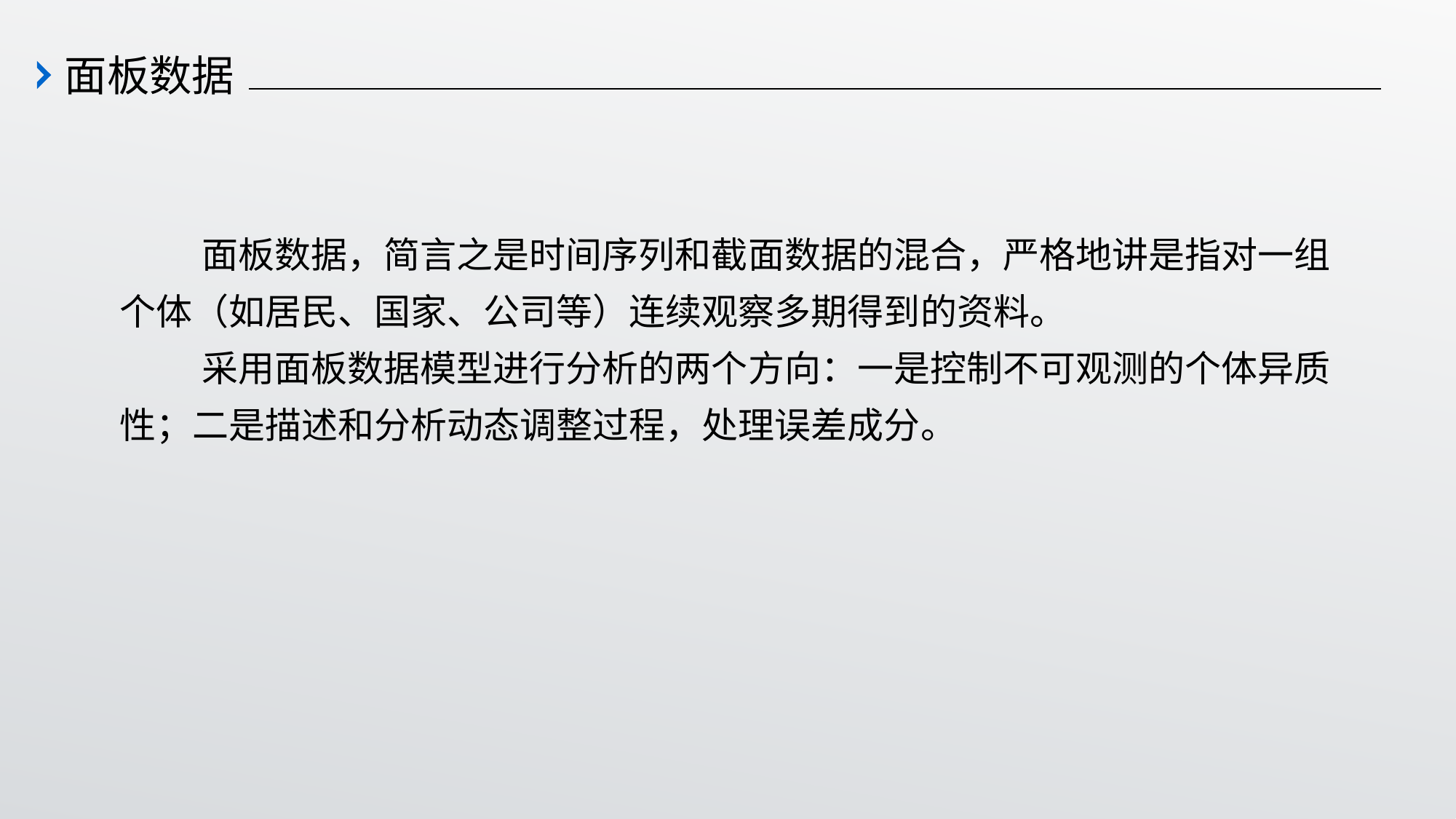

面板数据

         面板数据，简言之是时间序列和截面数据的混合，严格地讲是指对一组个体（如居民、国家、公司等）连续观察多期得到的资料。
         采用面板数据模型进行分析的两个方向：一是控制不可观测的个体异质性；二是描述和分析动态调整过程，处理误差成分。